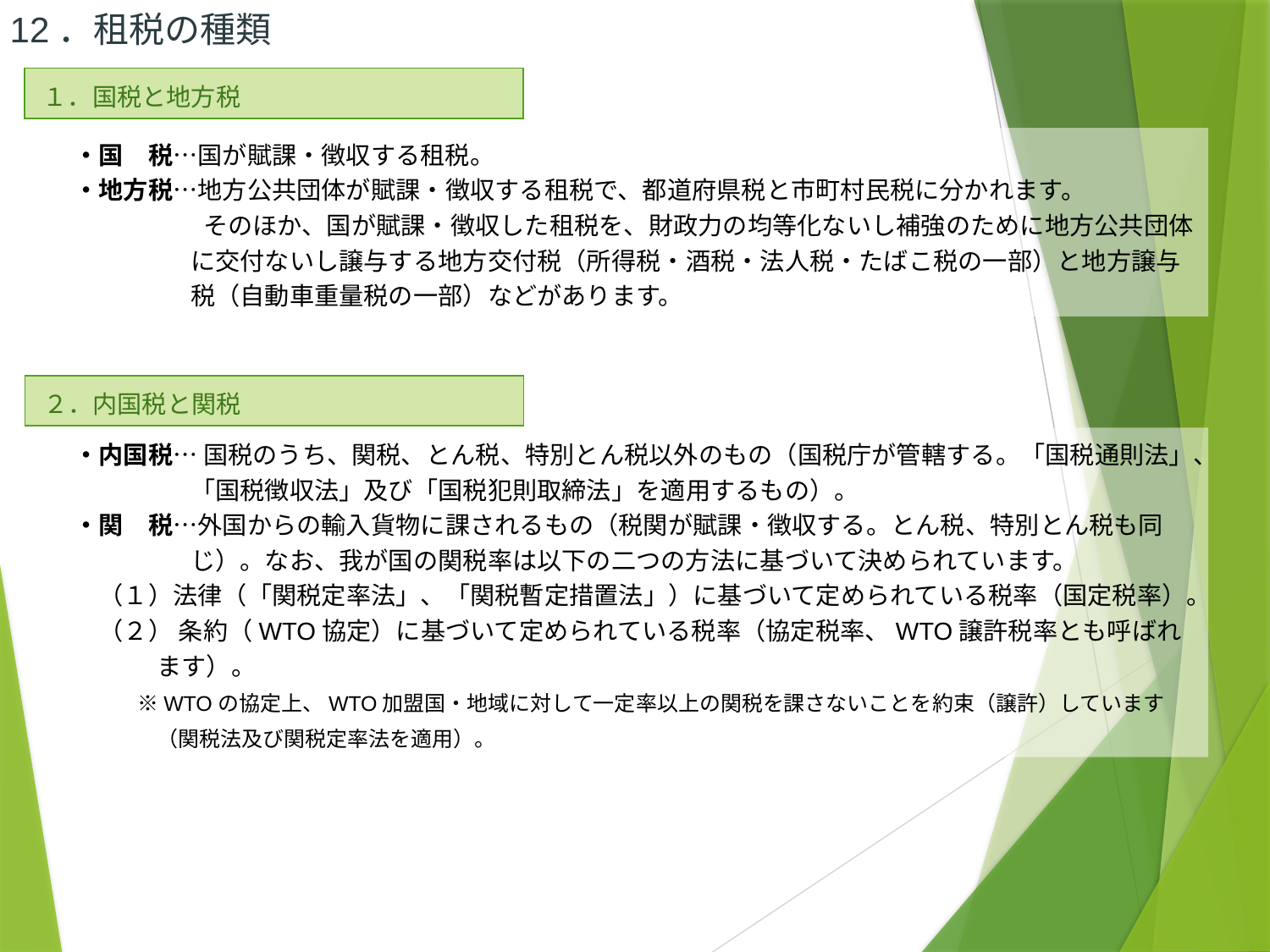

12．租税の種類
| １．国税と地方税 |
| --- |
・国　税…国が賦課・徴収する租税。
・地方税…地方公共団体が賦課・徴収する租税で、都道府県税と市町村民税に分かれます。
　　　　　 そのほか、国が賦課・徴収した租税を、財政力の均等化ないし補強のために地方公共団体に交付ないし譲与する地方交付税（所得税・酒税・法人税・たばこ税の一部）と地方譲与税（自動車重量税の一部）などがあります。
| ２．内国税と関税 |
| --- |
・内国税… 国税のうち、関税、とん税、特別とん税以外のもの（国税庁が管轄する。「国税通則法」、「国税徴収法」及び「国税犯則取締法」を適用するもの）。
・関　税…外国からの輸入貨物に課されるもの（税関が賦課・徴収する。とん税、特別とん税も同じ）。なお、我が国の関税率は以下の二つの方法に基づいて決められています。
　（１）法律（「関税定率法」、「関税暫定措置法」）に基づいて定められている税率（国定税率）。
　（２） 条約（WTO協定）に基づいて定められている税率（協定税率、WTO譲許税率とも呼ばれます）。
　　　※WTOの協定上、WTO加盟国・地域に対して一定率以上の関税を課さないことを約束（譲許）しています（関税法及び関税定率法を適用）。